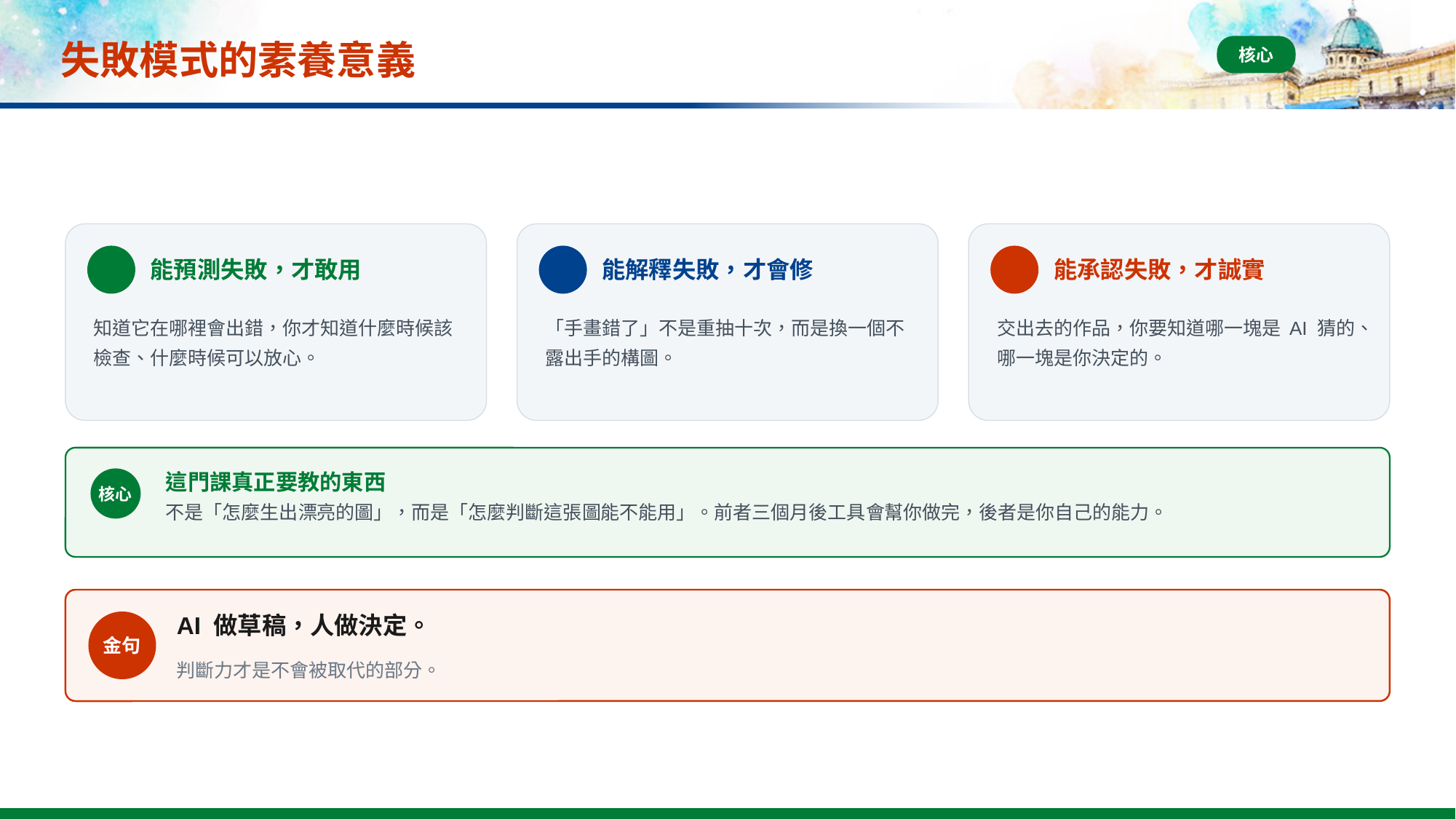

# 失敗模式的素養意義
核心

能預測失敗，才敢用
能解釋失敗，才會修
能承認失敗，才誠實
知道它在哪裡會出錯，你才知道什麼時候該檢查、什麼時候可以放心。
「手畫錯了」不是重抽十次，而是換一個不露出手的構圖。
交出去的作品，你要知道哪一塊是 AI 猜的、哪一塊是你決定的。

這門課真正要教的東西
核心
不是「怎麼生出漂亮的圖」，而是「怎麼判斷這張圖能不能用」。前者三個月後工具會幫你做完，後者是你自己的能力。

AI 做草稿，人做決定。
金句
判斷力才是不會被取代的部分。